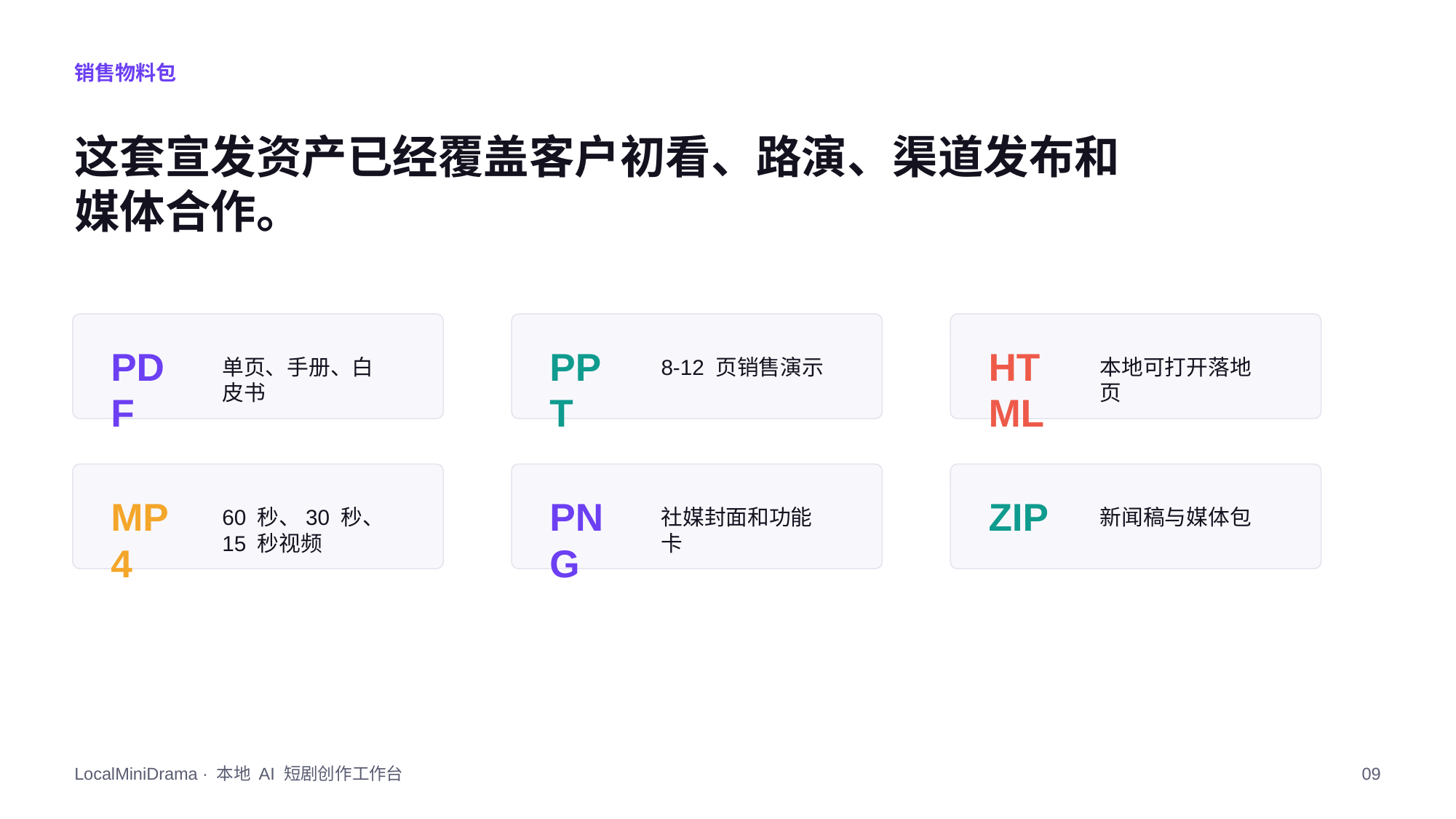

销售物料包
这套宣发资产已经覆盖客户初看、路演、渠道发布和媒体合作。

PDF
PPT
HTML
单页、手册、白皮书
8-12 页销售演示
本地可打开落地页

MP4
PNG
ZIP
60 秒、30 秒、15 秒视频
社媒封面和功能卡
新闻稿与媒体包
LocalMiniDrama · 本地 AI 短剧创作工作台
09